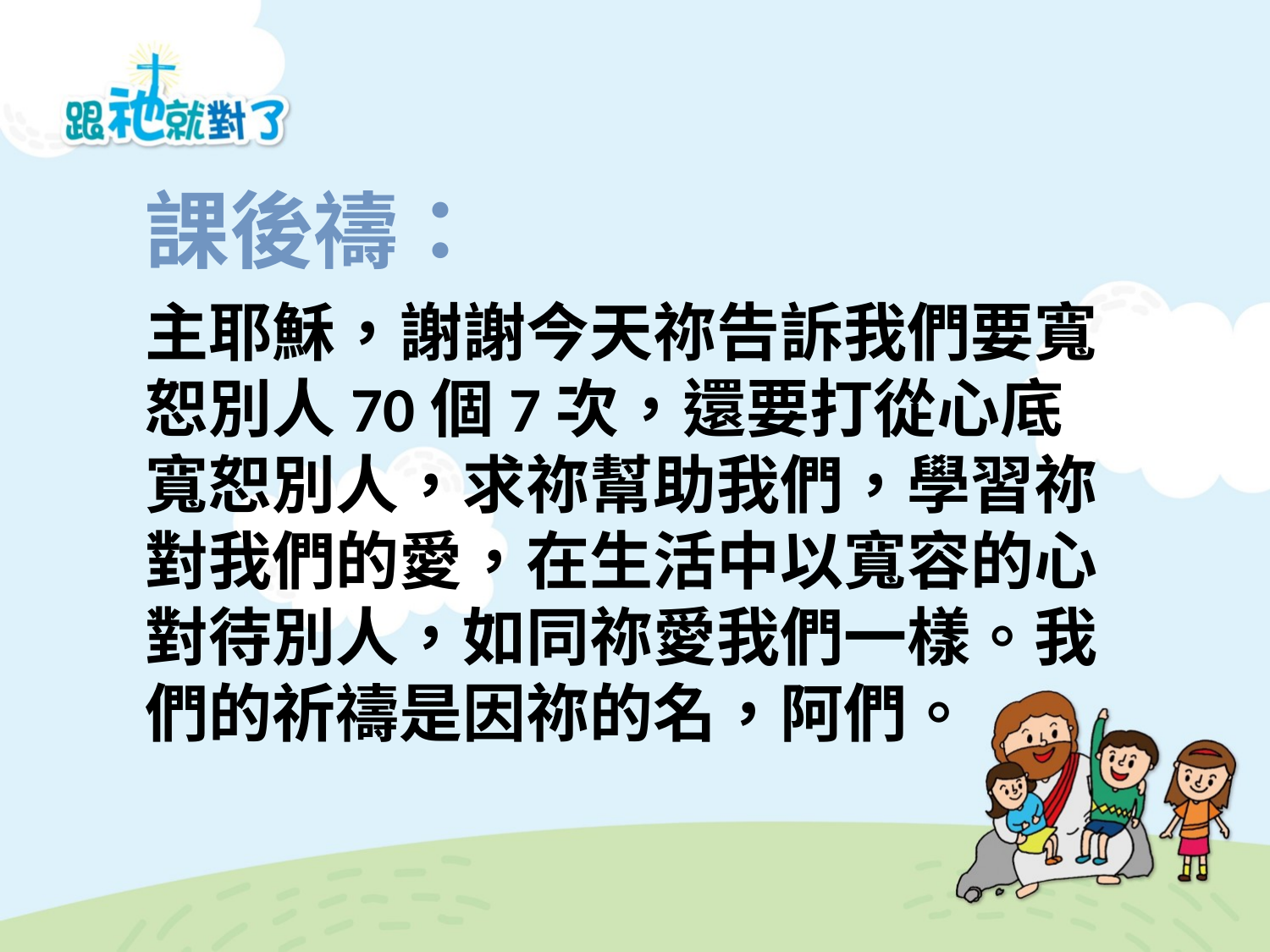

課後禱：
主耶穌，謝謝今天祢告訴我們要寬恕別人70個7次，還要打從心底寬恕別人，求祢幫助我們，學習祢對我們的愛，在生活中以寬容的心對待別人，如同祢愛我們一樣。我們的祈禱是因祢的名，阿們。